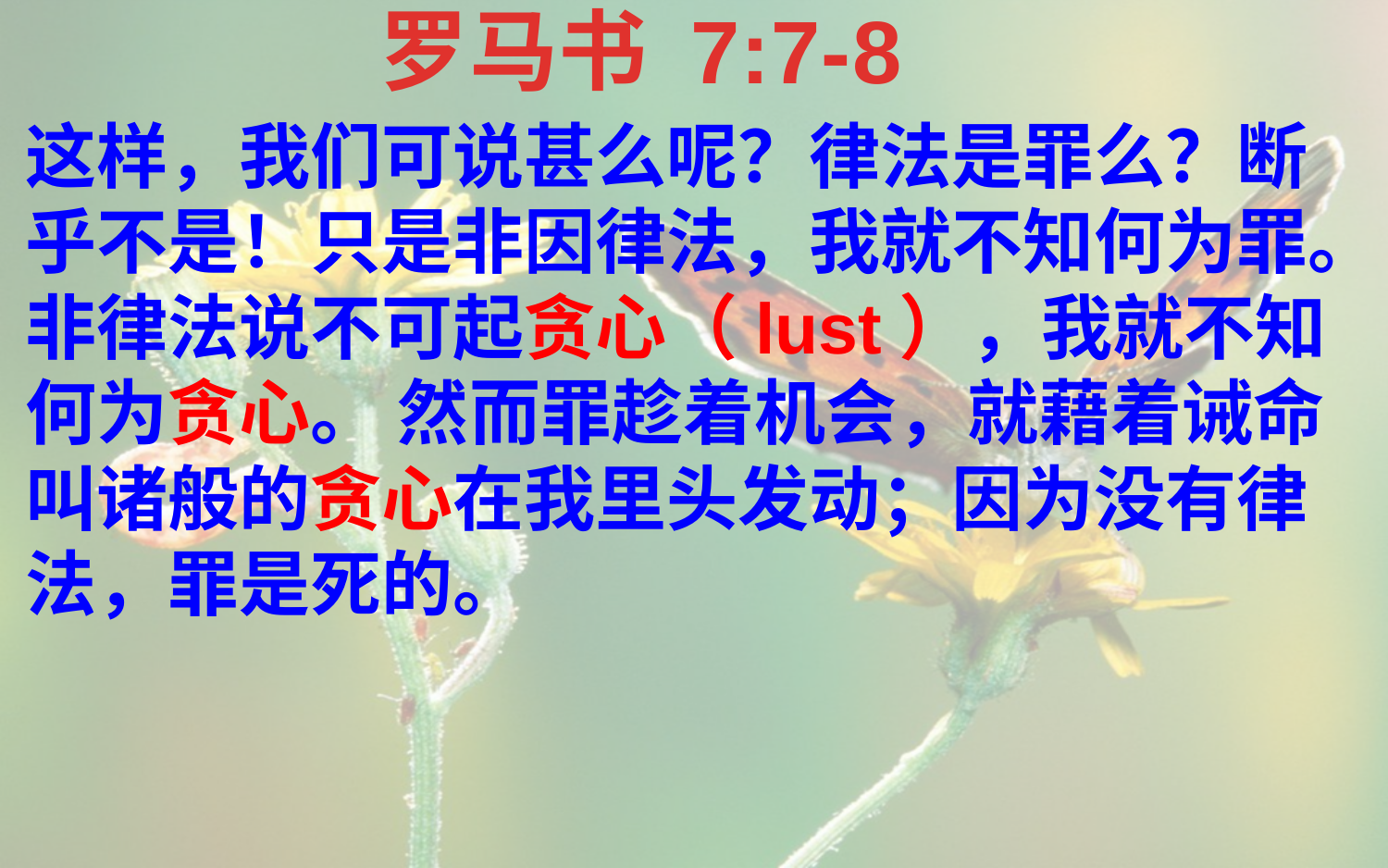

罗马书 7:7-8
这样，我们可说甚么呢？律法是罪么？断乎不是！只是非因律法，我就不知何为罪。非律法说不可起贪心（lust），我就不知何为贪心。 然而罪趁着机会，就藉着诫命叫诸般的贪心在我里头发动；因为没有律法，罪是死的。